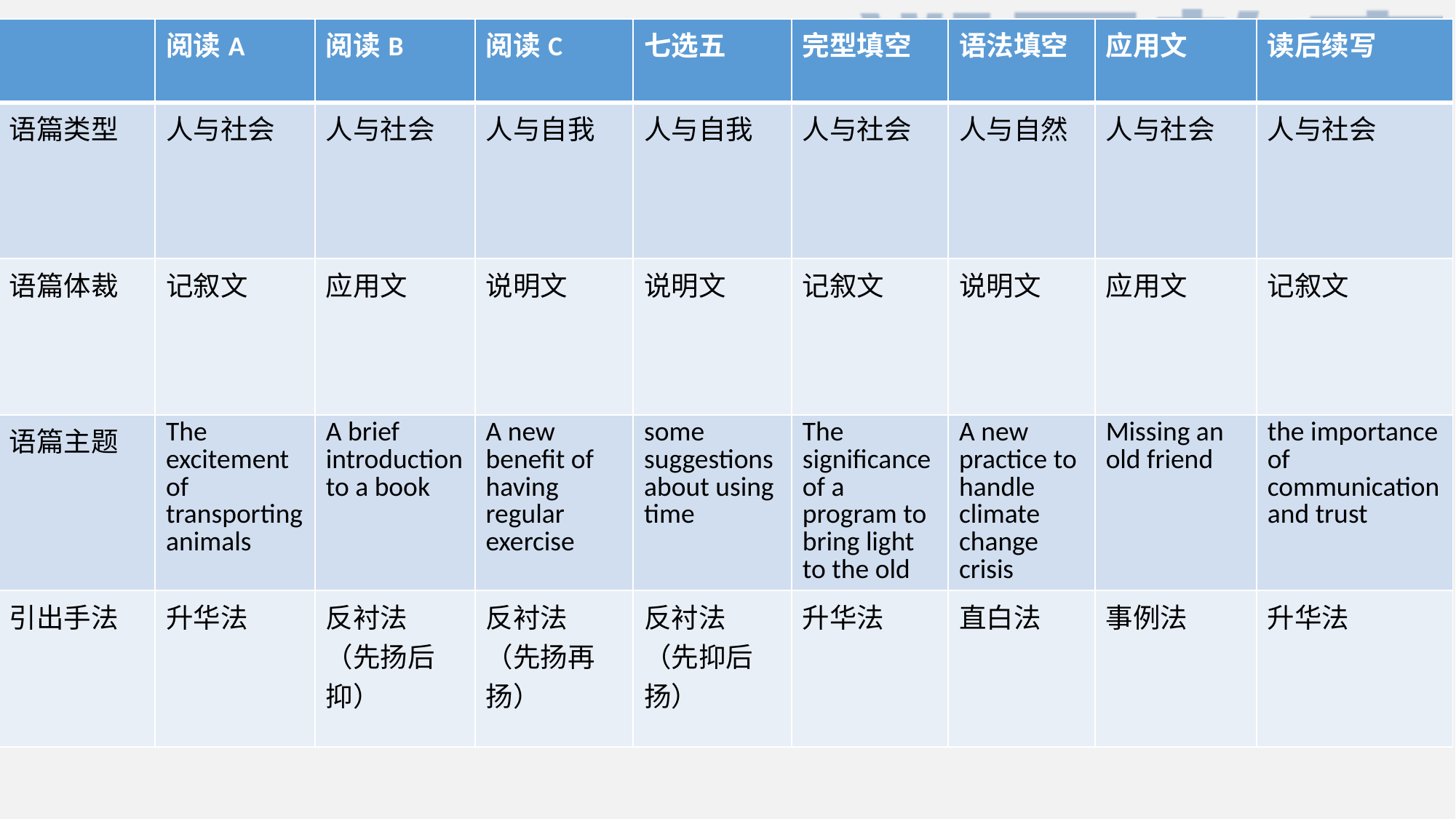

|  | 阅读A | 阅读B | 阅读C | 七选五 | 完型填空 | 语法填空 | 应用文 | 读后续写 |
| --- | --- | --- | --- | --- | --- | --- | --- | --- |
| 语篇类型 | 人与社会 | 人与社会 | 人与自我 | 人与自我 | 人与社会 | 人与自然 | 人与社会 | 人与社会 |
| 语篇体裁 | 记叙文 | 应用文 | 说明文 | 说明文 | 记叙文 | 说明文 | 应用文 | 记叙文 |
| 语篇主题 | The excitement of transporting animals | A brief introduction to a book | A new benefit of having regular exercise | some suggestions about using time | The significance of a program to bring light to the old | A new practice to handle climate change crisis | Missing an old friend | the importance of communication and trust |
| 引出手法 | 升华法 | 反衬法 （先扬后抑） | 反衬法 （先扬再扬） | 反衬法 （先抑后扬） | 升华法 | 直白法 | 事例法 | 升华法 |